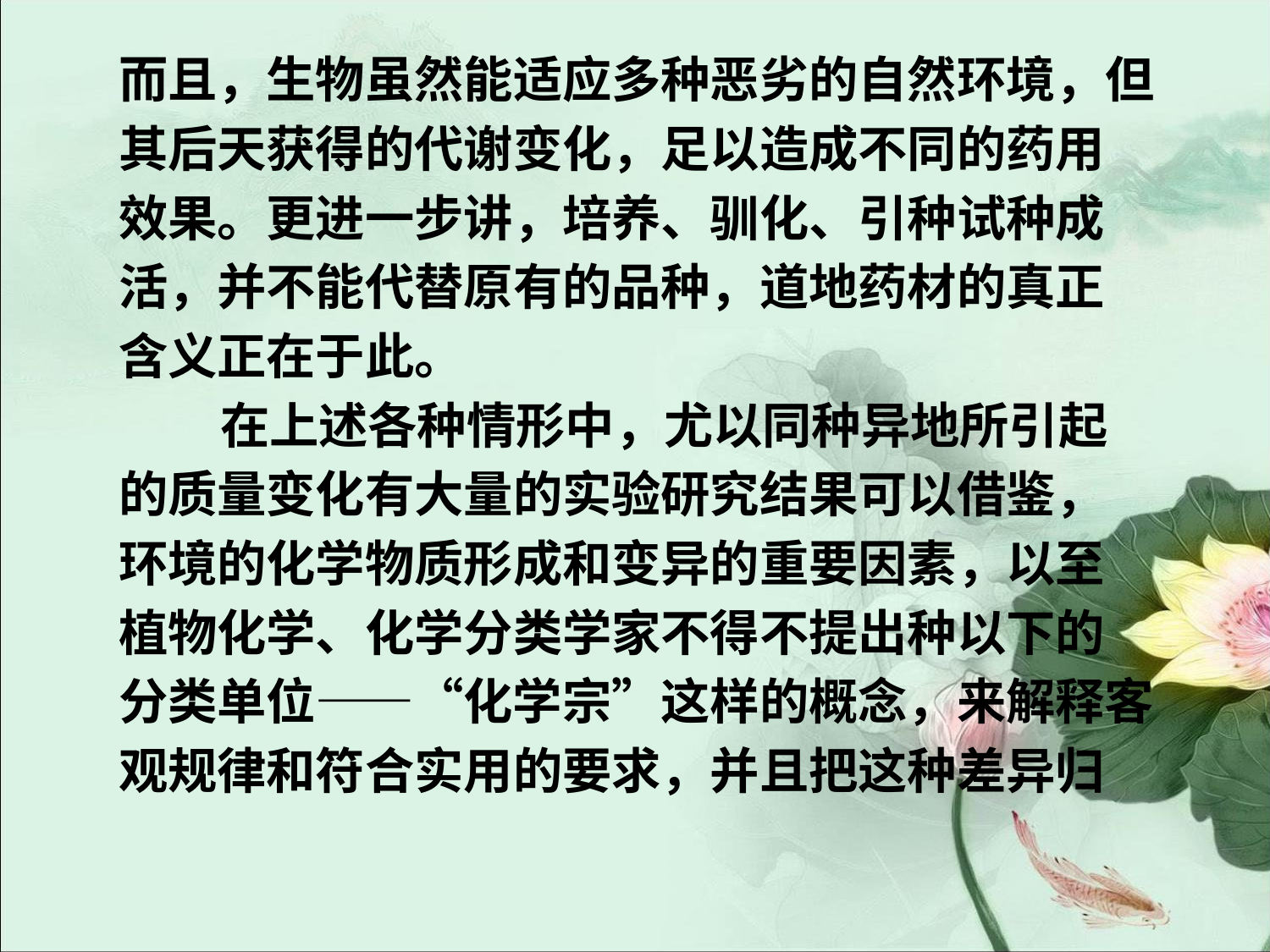

#
而且，生物虽然能适应多种恶劣的自然环境，但
其后天获得的代谢变化，足以造成不同的药用
效果。更进一步讲，培养、驯化、引种试种成
活，并不能代替原有的品种，道地药材的真正
含义正在于此。
        在上述各种情形中，尤以同种异地所引起
的质量变化有大量的实验研究结果可以借鉴，
环境的化学物质形成和变异的重要因素，以至
植物化学、化学分类学家不得不提出种以下的
分类单位——“化学宗”这样的概念，来解释客
观规律和符合实用的要求，并且把这种差异归